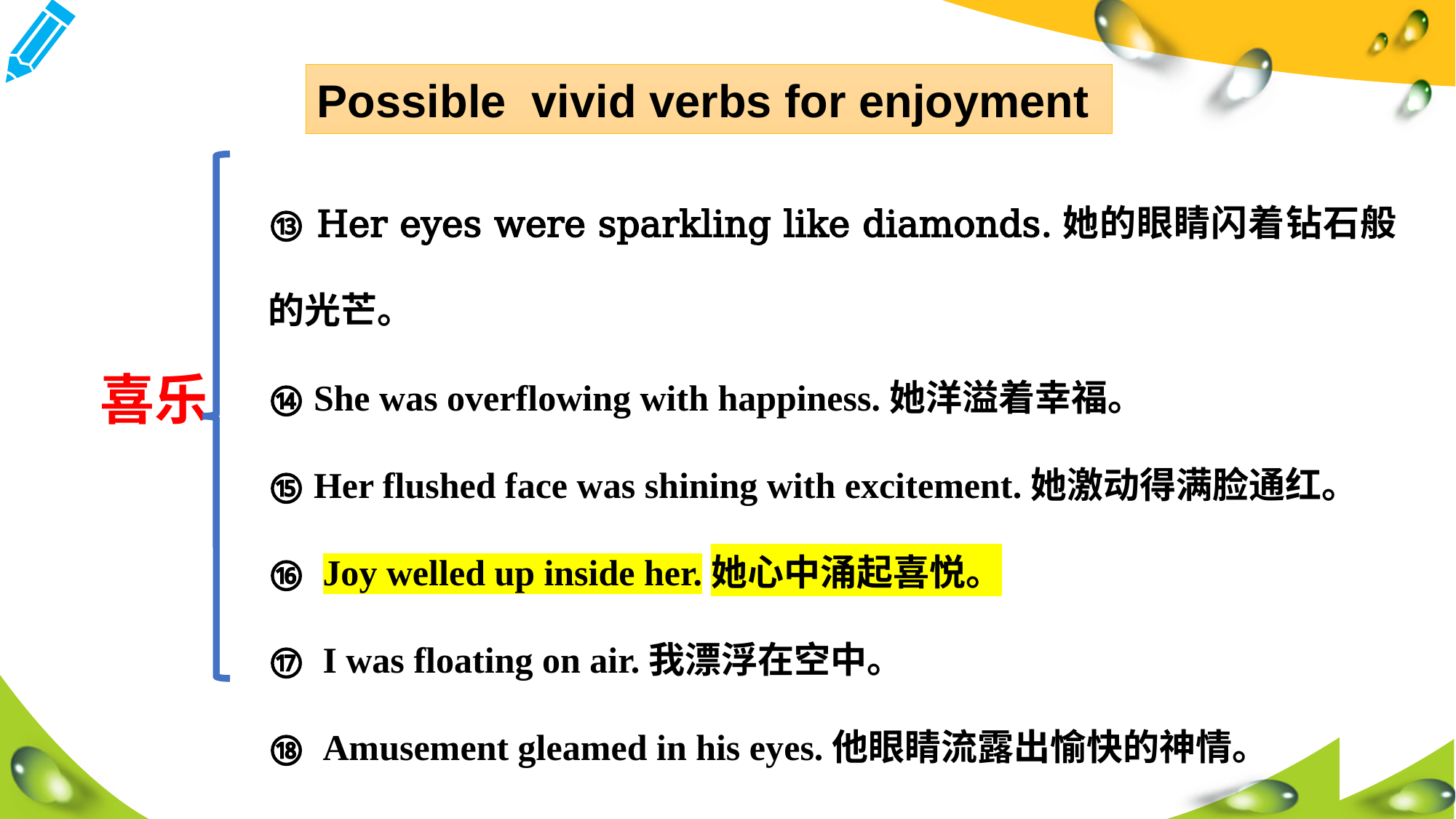

Possible  vivid verbs for enjoyment
⑬ Her eyes were sparkling like diamonds.她的眼睛闪着钻石般的光芒。
⑭ She was overflowing with happiness.她洋溢着幸福。
⑮ Her flushed face was shining with excitement.她激动得满脸通红。
⑯  Joy welled up inside her.她心中涌起喜悦。
⑰  I was floating on air.我漂浮在空中。
⑱  Amusement gleamed in his eyes.他眼睛流露出愉快的神情。

喜乐